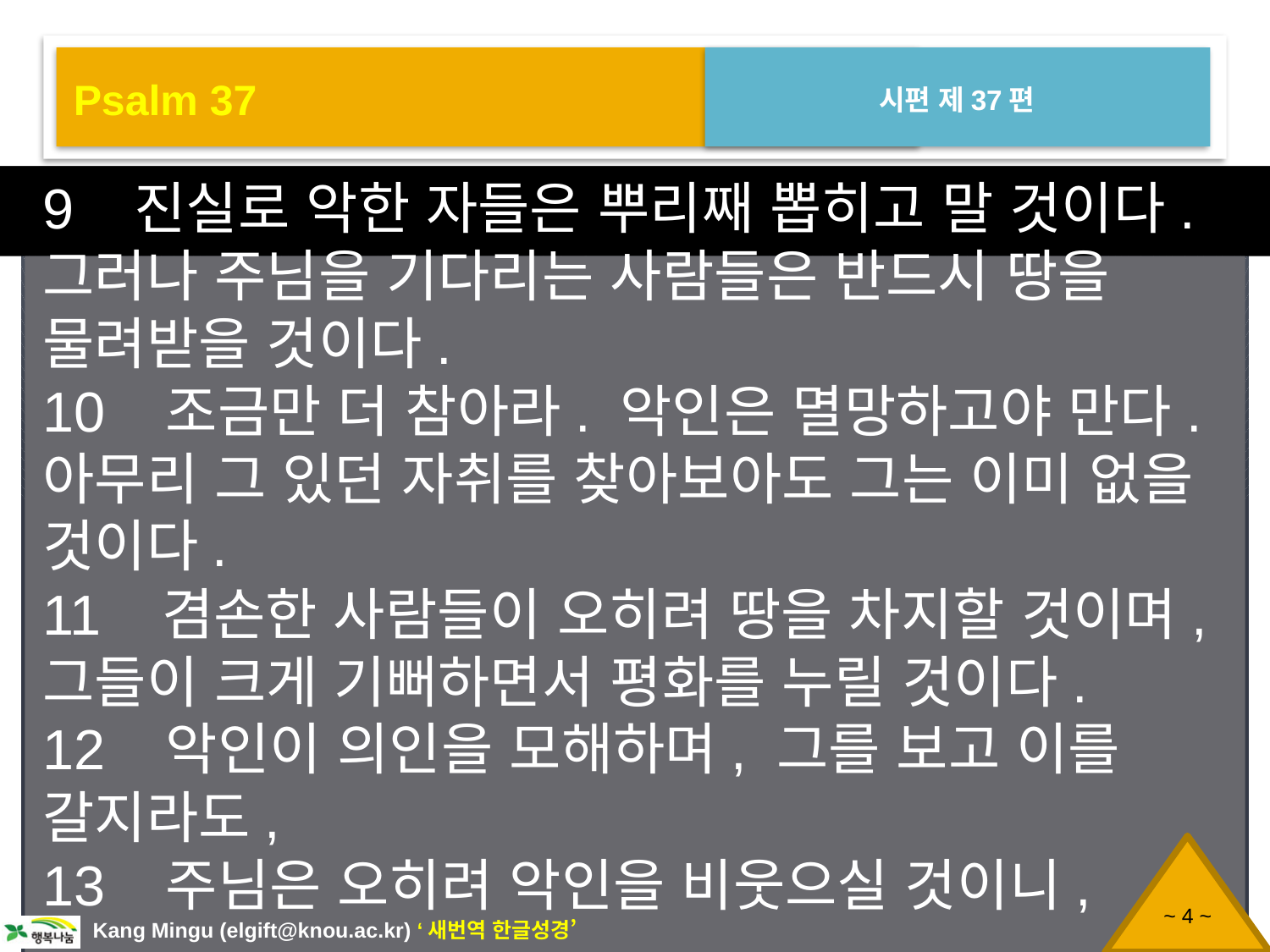

Psalm 37
시편 제37편
9   진실로 악한 자들은 뿌리째 뽑히고 말 것이다. 그러나 주님을 기다리는 사람들은 반드시 땅을 물려받을 것이다.
10   조금만 더 참아라. 악인은 멸망하고야 만다. 아무리 그 있던 자취를 찾아보아도 그는 이미 없을 것이다.
11   겸손한 사람들이 오히려 땅을 차지할 것이며, 그들이 크게 기뻐하면서 평화를 누릴 것이다.
12   악인이 의인을 모해하며, 그를 보고 이를 갈지라도,
13   주님은 오히려 악인을 비웃으실 것이니,